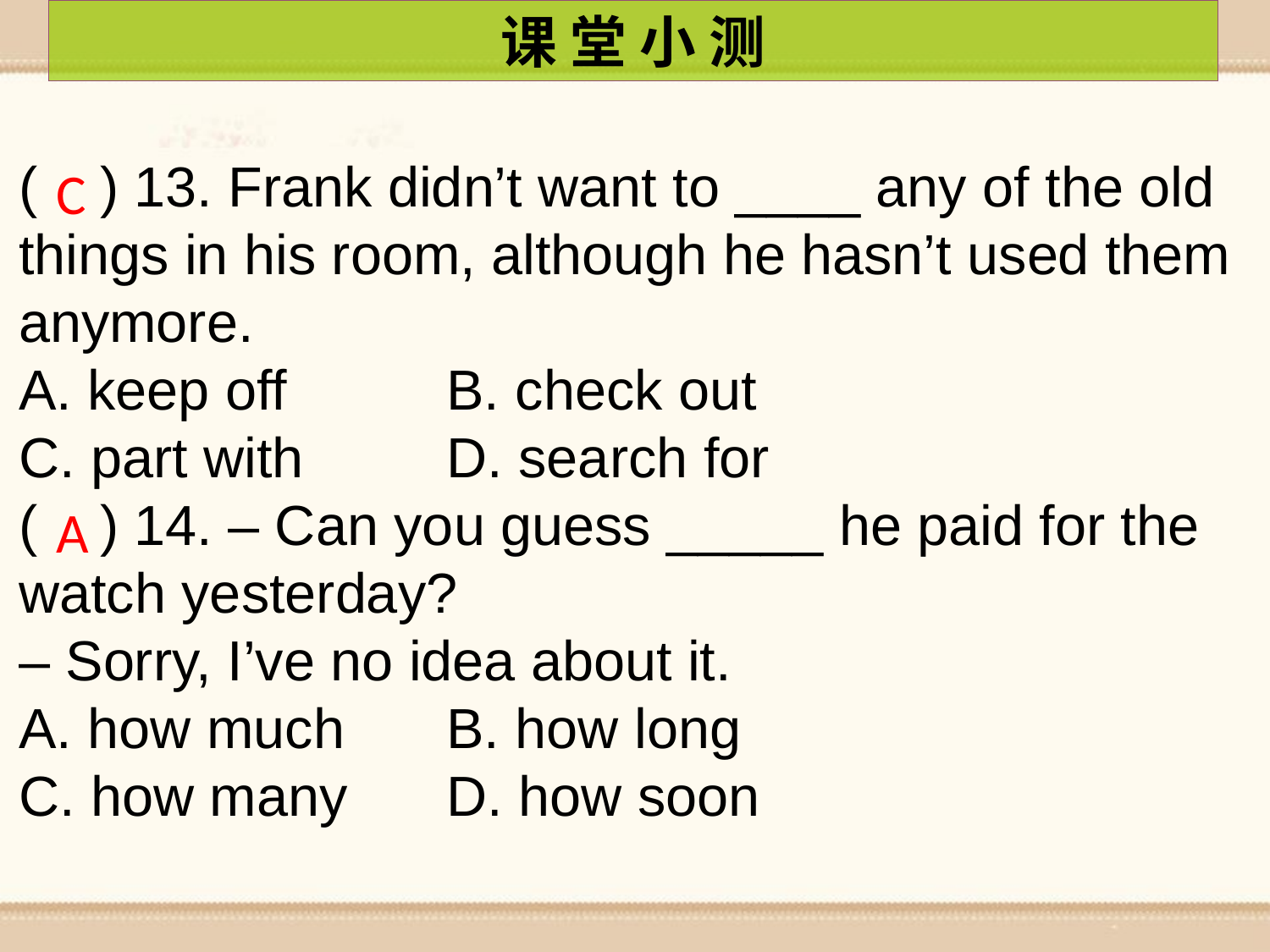

课 堂 小 测
(    ) 13. Frank didn’t want to ____ any of the old things in his room, although he hasn’t used them anymore.
A. keep off	   B. check out
C. part with	   D. search for
(    ) 14. – Can you guess _____ he paid for the watch yesterday?
– Sorry, I’ve no idea about it.
A. how much	   B. how long
C. how many	   D. how soon
C
A